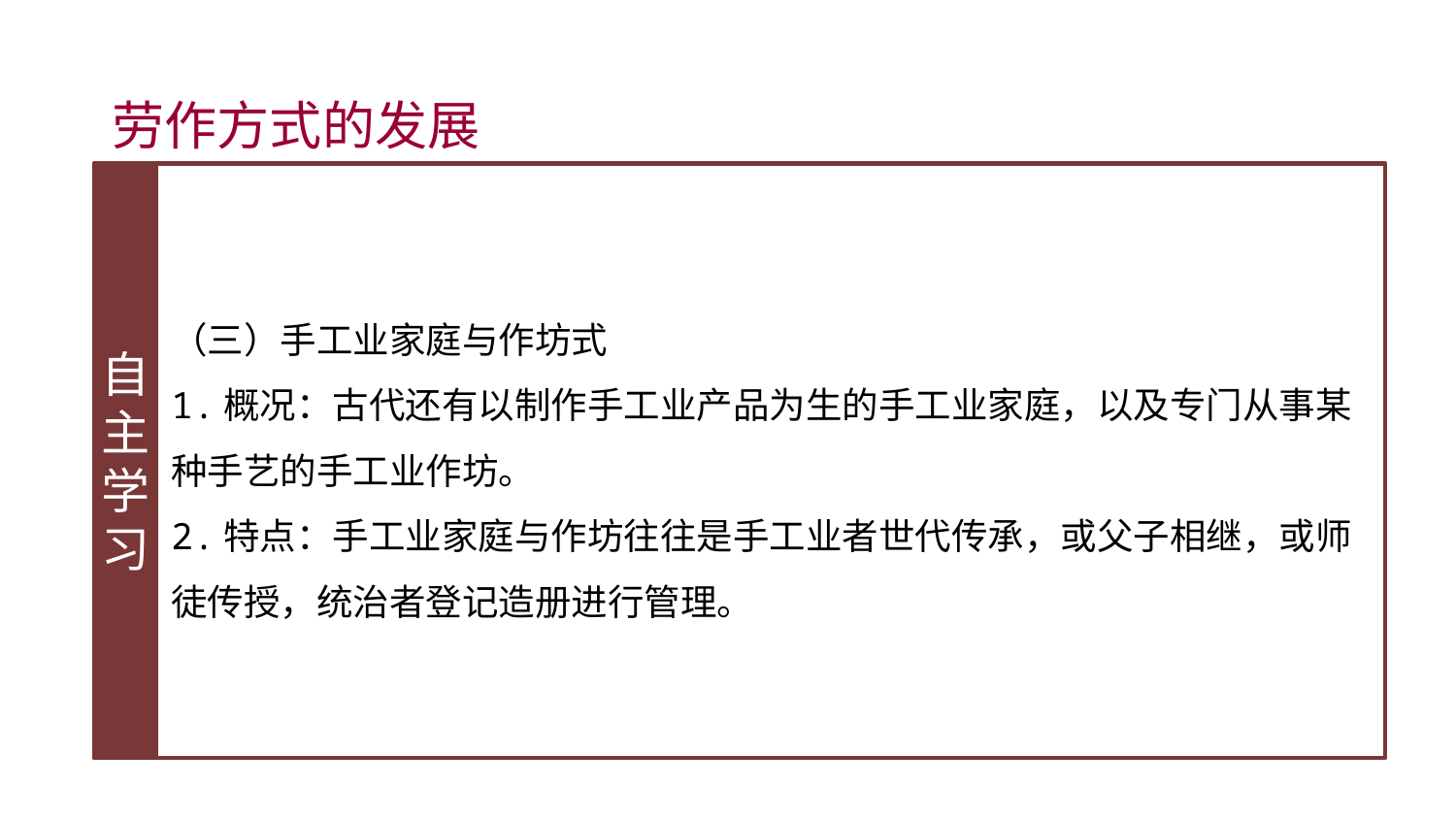

劳作方式的发展
自主学习

（三）手工业家庭与作坊式
1.概况：古代还有以制作手工业产品为生的手工业家庭，以及专门从事某种手艺的手工业作坊。
2.特点：手工业家庭与作坊往往是手工业者世代传承，或父子相继，或师徒传授，统治者登记造册进行管理。